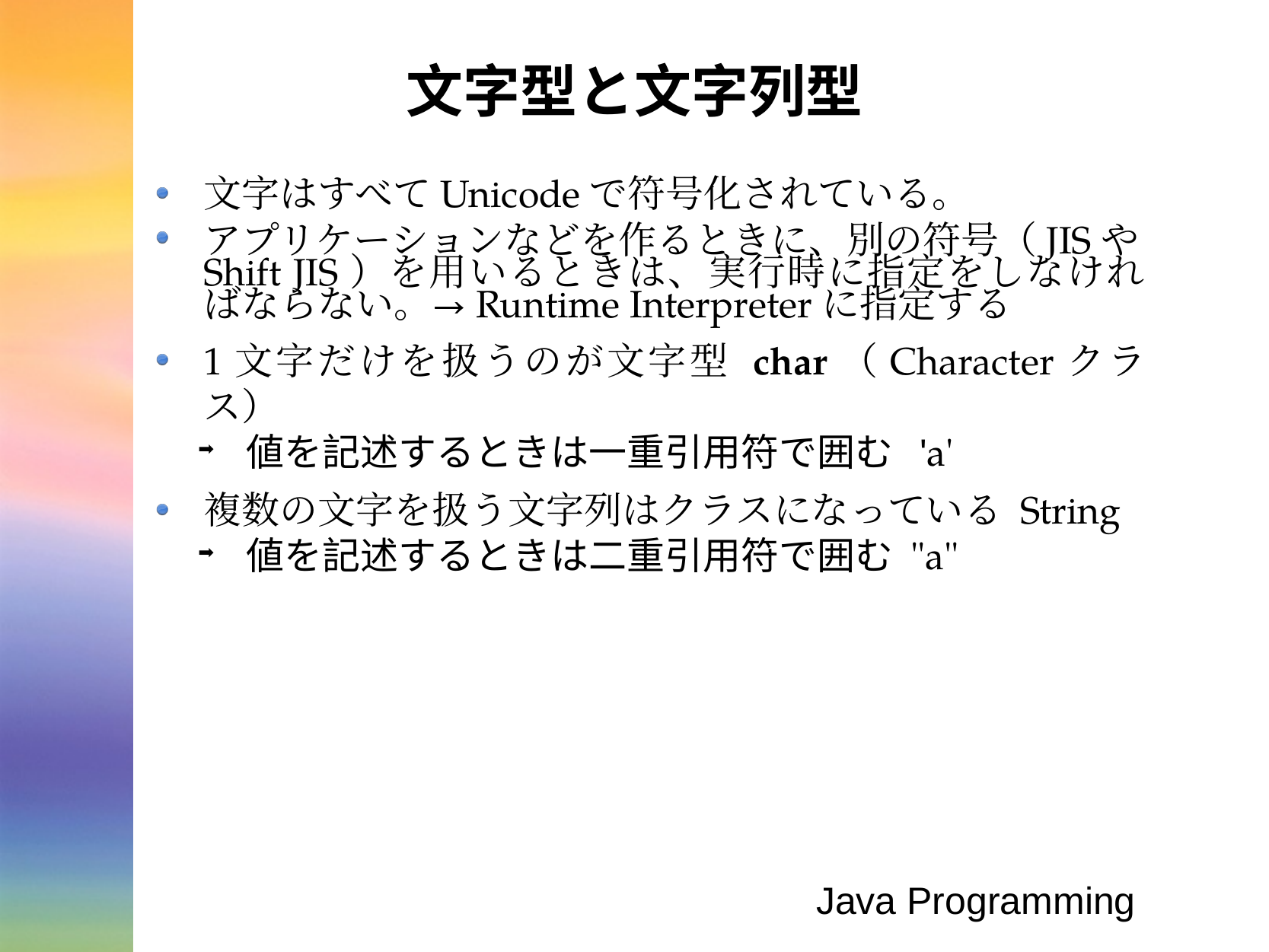

# 文字型と文字列型
文字はすべてUnicodeで符号化されている。
アプリケーションなどを作るときに、別の符号（JISやShift JIS）を用いるときは、実行時に指定をしなければならない。→Runtime Interpreterに指定する
1文字だけを扱うのが文字型 char（Characterクラス）
値を記述するときは一重引用符で囲む  'a'
複数の文字を扱う文字列はクラスになっている String
値を記述するときは二重引用符で囲む "a"